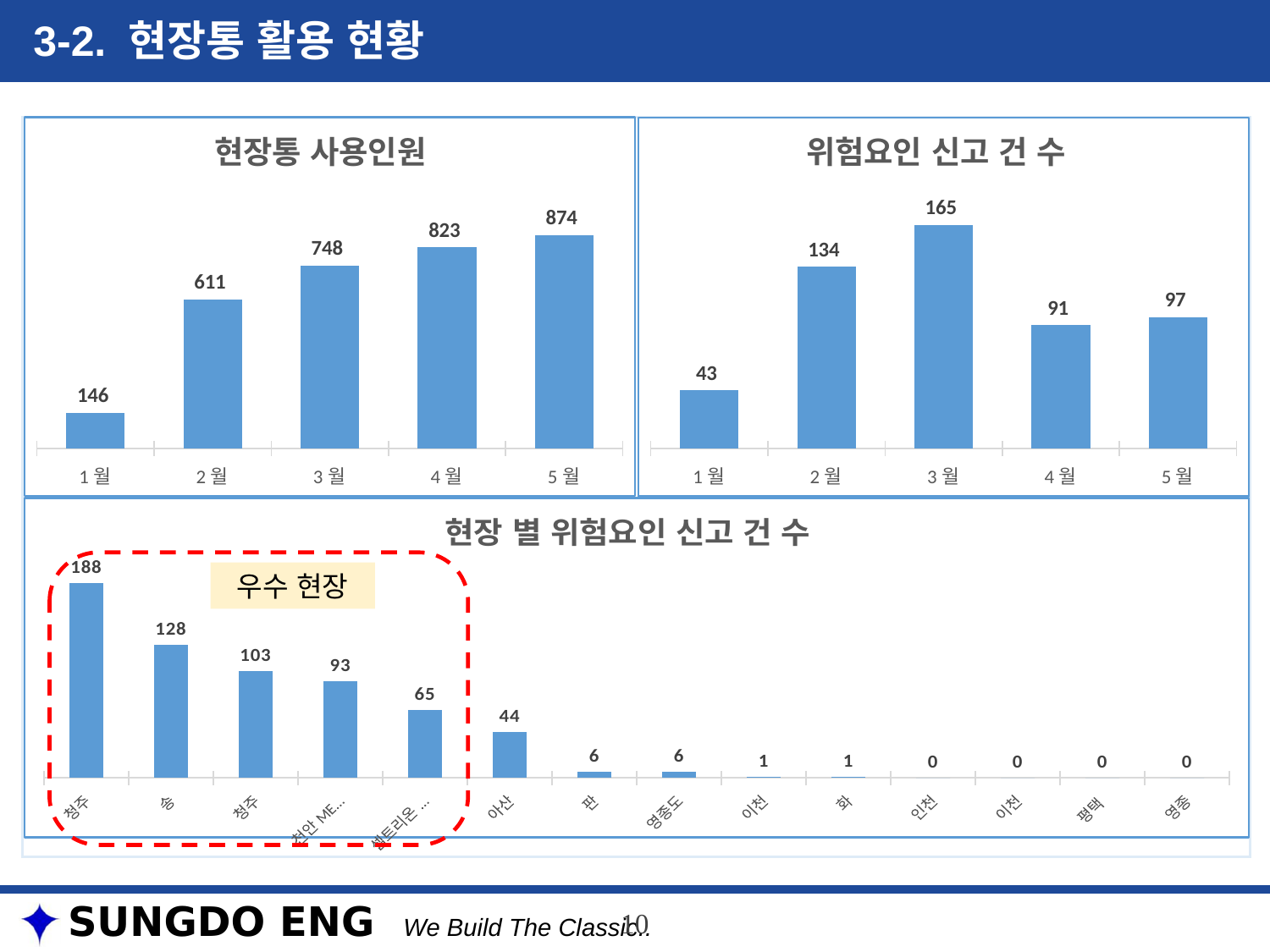

3-2. 현장통 활용 현황

### Chart: 현장통 사용인원

| Category | 출력 인원
(일 평균) |
|---|---|
| 1월 | 145.7741935483871 |
| 2월 | 610.9285714285714 |
| 3월 | 748.258064516129 |
| 4월 | 822.5333333333333 |
| 5월 | 874.08 |

### Chart: 위험요인 신고 건 수

| Category | 위험치워줘
(누계) |
|---|---|
| 1월 | 43.0 |
| 2월 | 134.0 |
| 3월 | 165.0 |
| 4월 | 91.0 |
| 5월 | 97.0 |

### Chart: 현장 별 위험요인 신고 건 수

| Category | 신고 건 수 |
|---|---|
| 청주 M11 | 188.0 |
| 송도 빅텍 | 128.0 |
| 청주 M15 | 103.0 |
| 천안MEMC P2 | 93.0 |
| 셀트리온 PKG-2 | 65.0 |
| 아산 이녹스 | 44.0 |
| 판교 픽셀 | 6.0 |
| 영종도 스페이시스 | 6.0 |
| 이천 M14 | 1.0 |
| 화성 도쿄 | 1.0 |
| 인천 슈피겐 | 0.0 |
| 이천 M10 | 0.0 |
| 평택 원익IPS | 0.0 |
| 영종도 칩팩 | 0.0 |
우수 현장
10